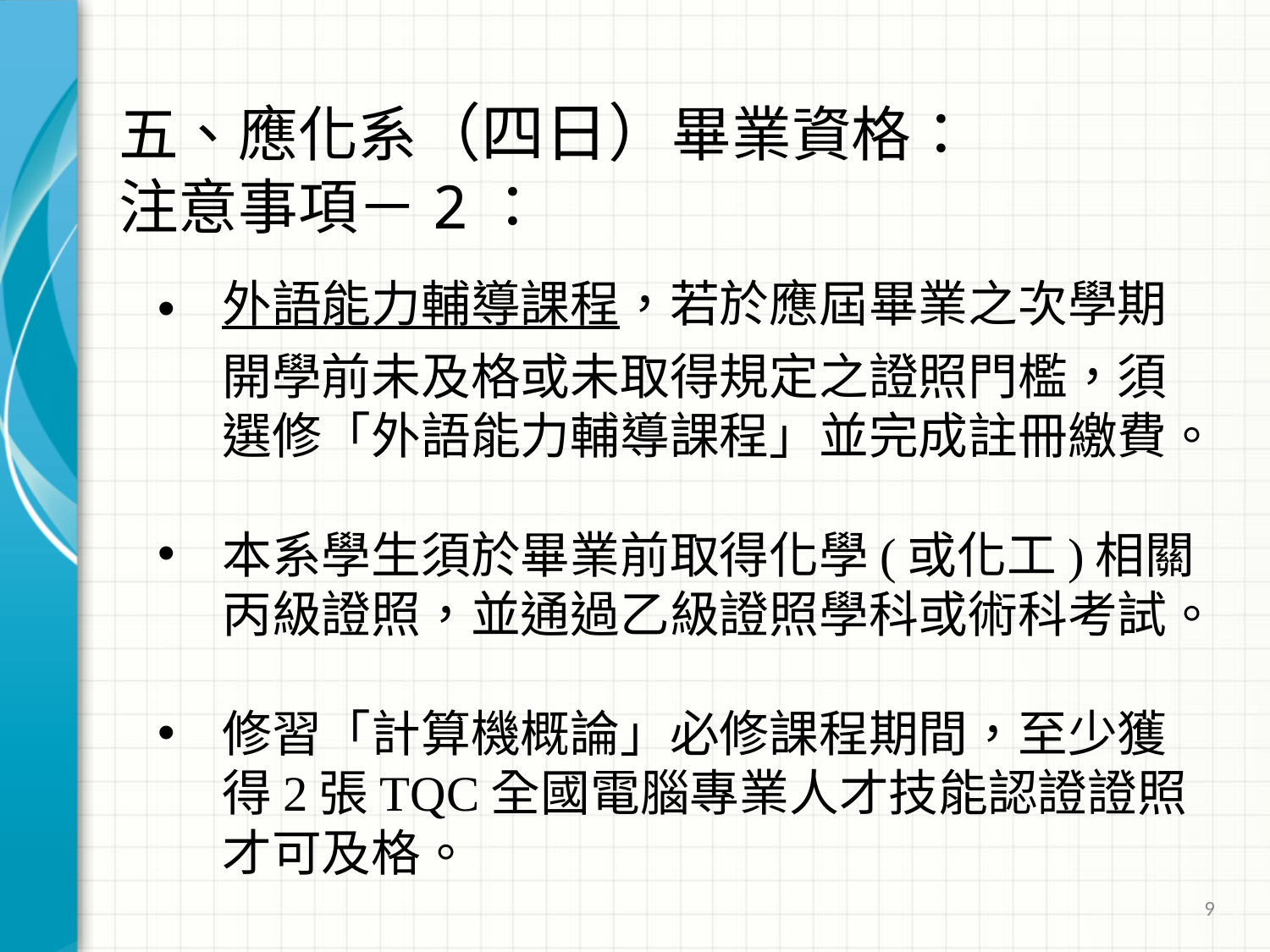

# 五、應化系（四日）畢業資格： 注意事項－2：

外語能力輔導課程，若於應屆畢業之次學期開學前未及格或未取得規定之證照門檻，須選修「外語能力輔導課程」並完成註冊繳費。

本系學生須於畢業前取得化學(或化工)相關丙級證照，並通過乙級證照學科或術科考試。

修習「計算機概論」必修課程期間，至少獲得2張TQC全國電腦專業人才技能認證證照才可及格。

9